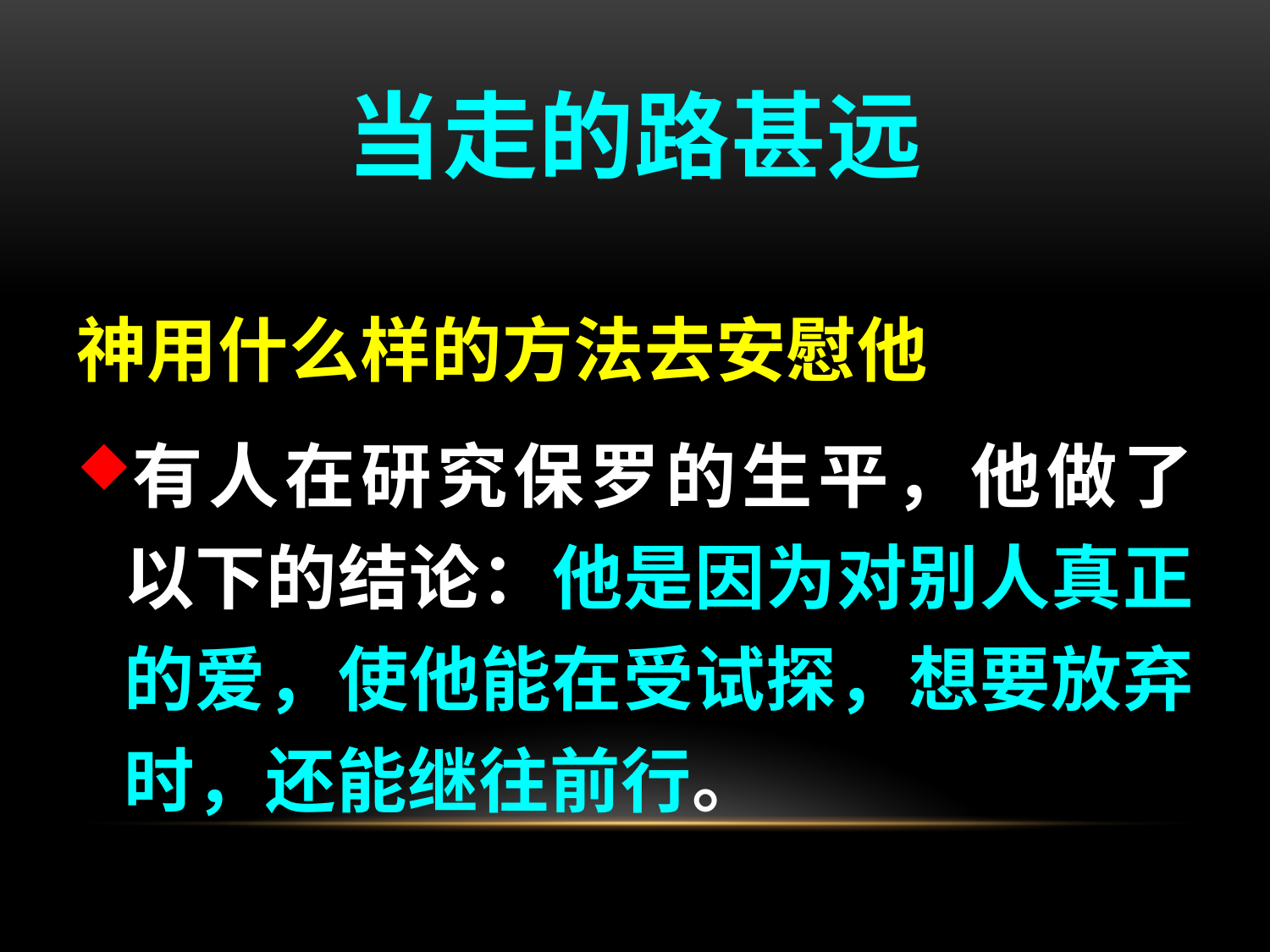

# 当走的路甚远
神用什么样的方法去安慰他
有人在研究保罗的生平，他做了以下的结论：他是因为对别人真正的爱，使他能在受试探，想要放弃时，还能继往前行。